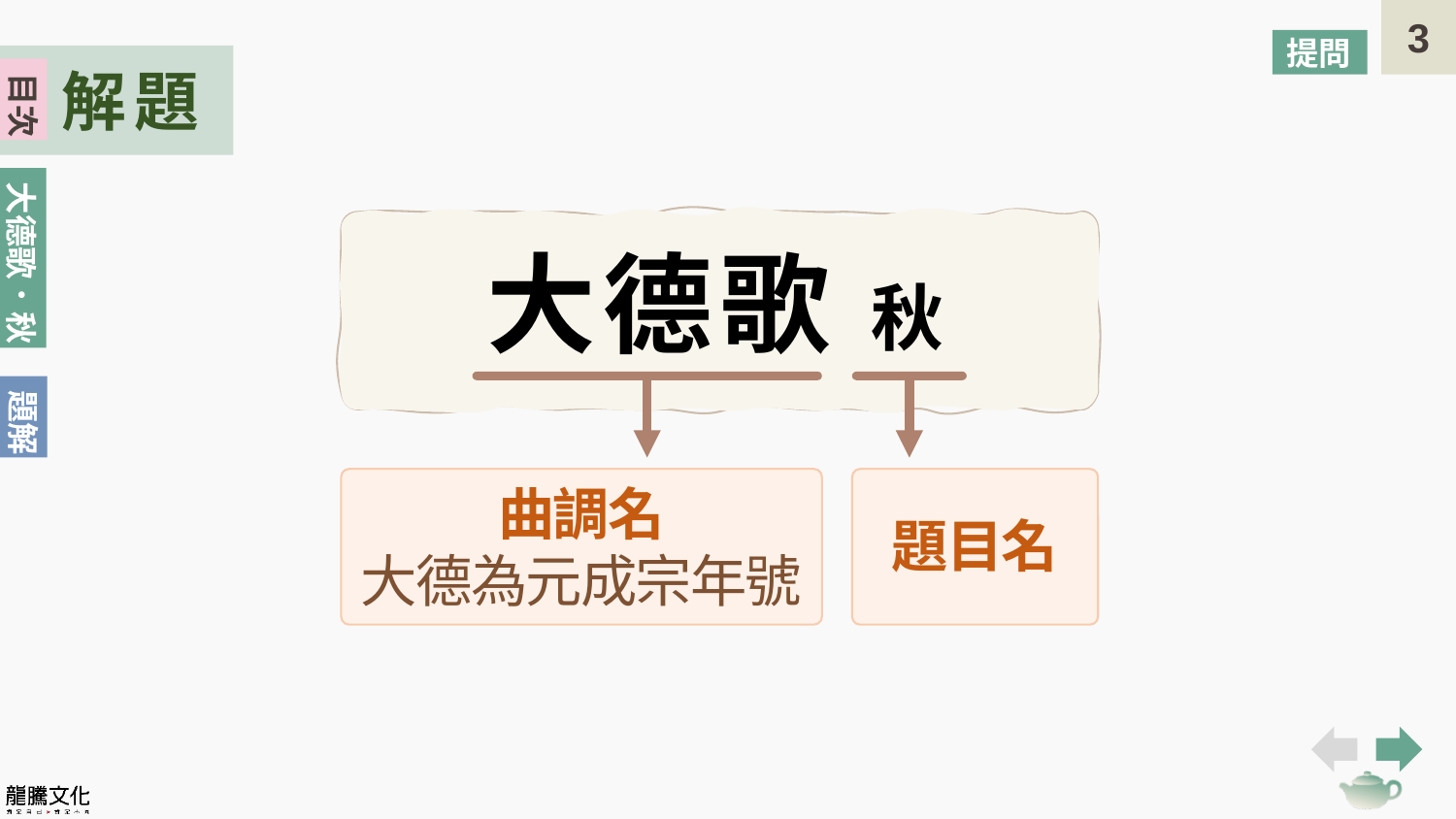

提問

解題
目次

大德歌 秋

曲調名
大德為元成宗年號
題目名